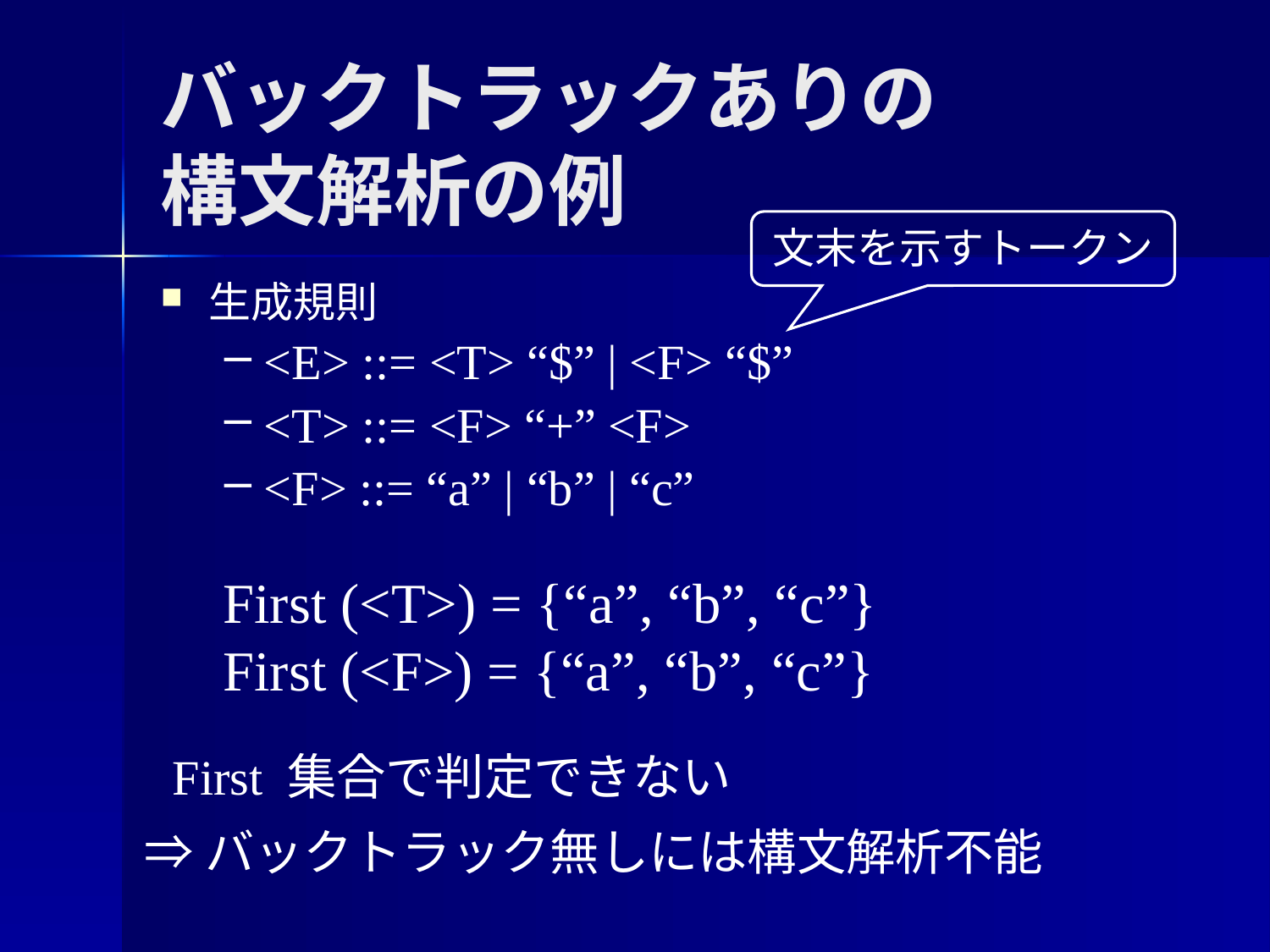

# バックトラックありの 構文解析の例
文末を示すトークン
生成規則
<E> ::= <T> “$” | <F> “$”
<T> ::= <F> “+” <F>
<F> ::= “a” | “b” | “c”
First (<T>) = {“a”, “b”, “c”}
First (<F>) = {“a”, “b”, “c”}
First 集合で判定できない
⇒バックトラック無しには構文解析不能